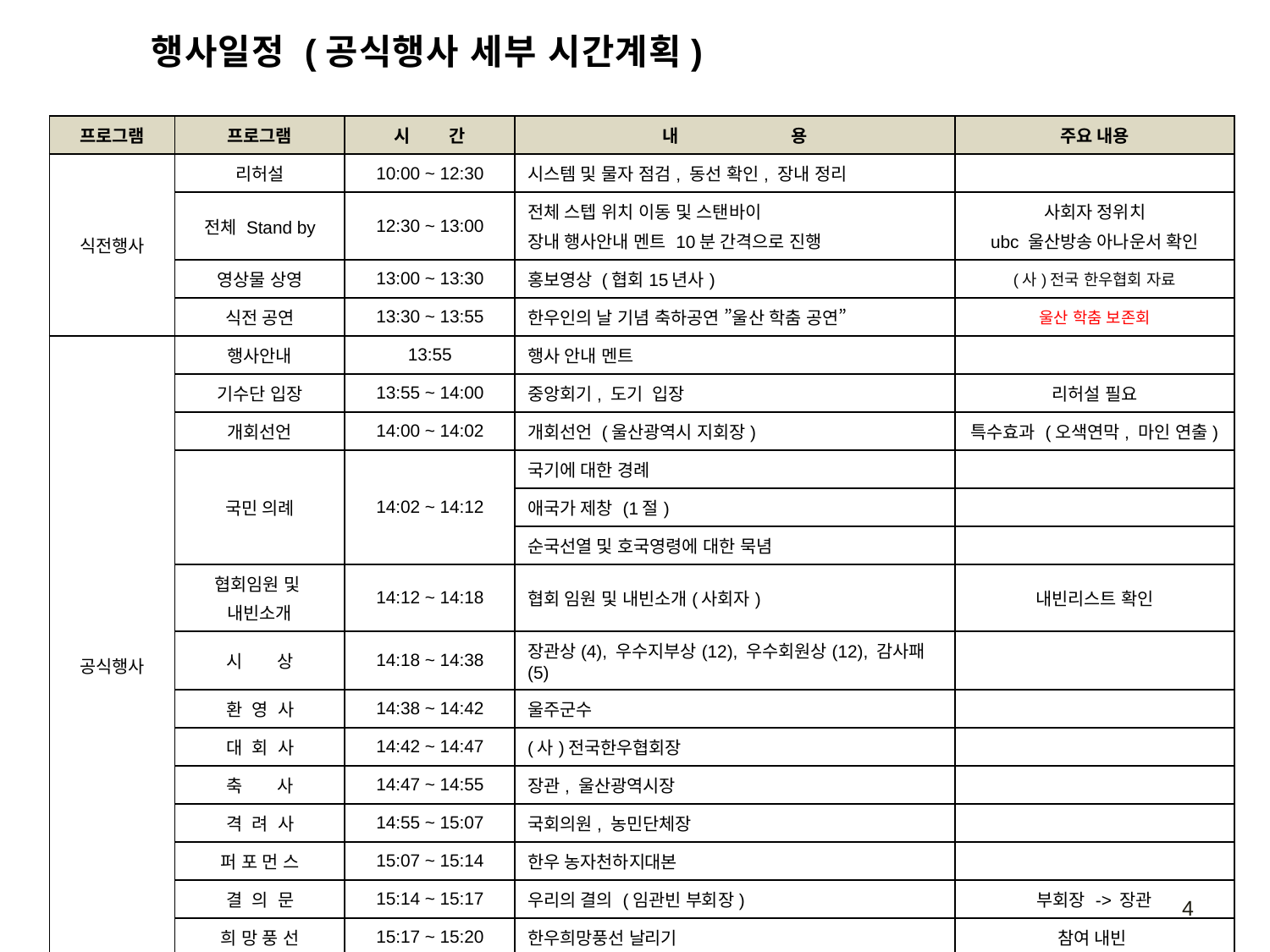

행사일정 (공식행사 세부 시간계획)
| 프로그램 | 프로그램 | 시 간 | 내 용 | 주요 내용 |
| --- | --- | --- | --- | --- |
| 식전행사 | 리허설 | 10:00 ~ 12:30 | 시스템 및 물자 점검, 동선 확인, 장내 정리 |  |
|  | 전체 Stand by | 12:30 ~ 13:00 | 전체 스텝 위치 이동 및 스탠바이 장내 행사안내 멘트 10분 간격으로 진행 | 사회자 정위치 ubc 울산방송 아나운서 확인 |
|  | 영상물 상영 | 13:00 ~ 13:30 | 홍보영상 (협회15년사) | (사)전국 한우협회 자료 |
|  | 식전 공연 | 13:30 ~ 13:55 | 한우인의 날 기념 축하공연 ”울산 학춤 공연” | 울산 학춤 보존회 |
| 공식행사 | 행사안내 | 13:55 | 행사 안내 멘트 |  |
|  | 기수단 입장 | 13:55 ~ 14:00 | 중앙회기, 도기 입장 | 리허설 필요 |
|  | 개회선언 | 14:00 ~ 14:02 | 개회선언 (울산광역시 지회장) | 특수효과 (오색연막, 마인 연출) |
|  | 국민 의례 | 14:02 ~ 14:12 | 국기에 대한 경례 |  |
|  |  |  | 애국가 제창 (1절) |  |
|  |  |  | 순국선열 및 호국영령에 대한 묵념 |  |
|  | 협회임원 및 내빈소개 | 14:12 ~ 14:18 | 협회 임원 및 내빈소개(사회자) | 내빈리스트 확인 |
|  | 시 상 | 14:18 ~ 14:38 | 장관상(4), 우수지부상(12), 우수회원상(12), 감사패(5) |  |
|  | 환 영 사 | 14:38 ~ 14:42 | 울주군수 |  |
|  | 대 회 사 | 14:42 ~ 14:47 | (사)전국한우협회장 |  |
|  | 축 사 | 14:47 ~ 14:55 | 장관, 울산광역시장 |  |
|  | 격 려 사 | 14:55 ~ 15:07 | 국회의원, 농민단체장 |  |
|  | 퍼 포 먼 스 | 15:07 ~ 15:14 | 한우 농자천하지대본 |  |
|  | 결 의 문 | 15:14 ~ 15:17 | 우리의 결의 (임관빈 부회장) | 부회장 -> 장관 |
|  | 희 망 풍 선 | 15:17 ~ 15:20 | 한우희망풍선 날리기 | 참여 내빈 |
|  | 폐 회 | 15:20 | 사회자 폐회, 이후 행사일정 안내 | 부스 투어 및 내빈다과회장 이동 |
4